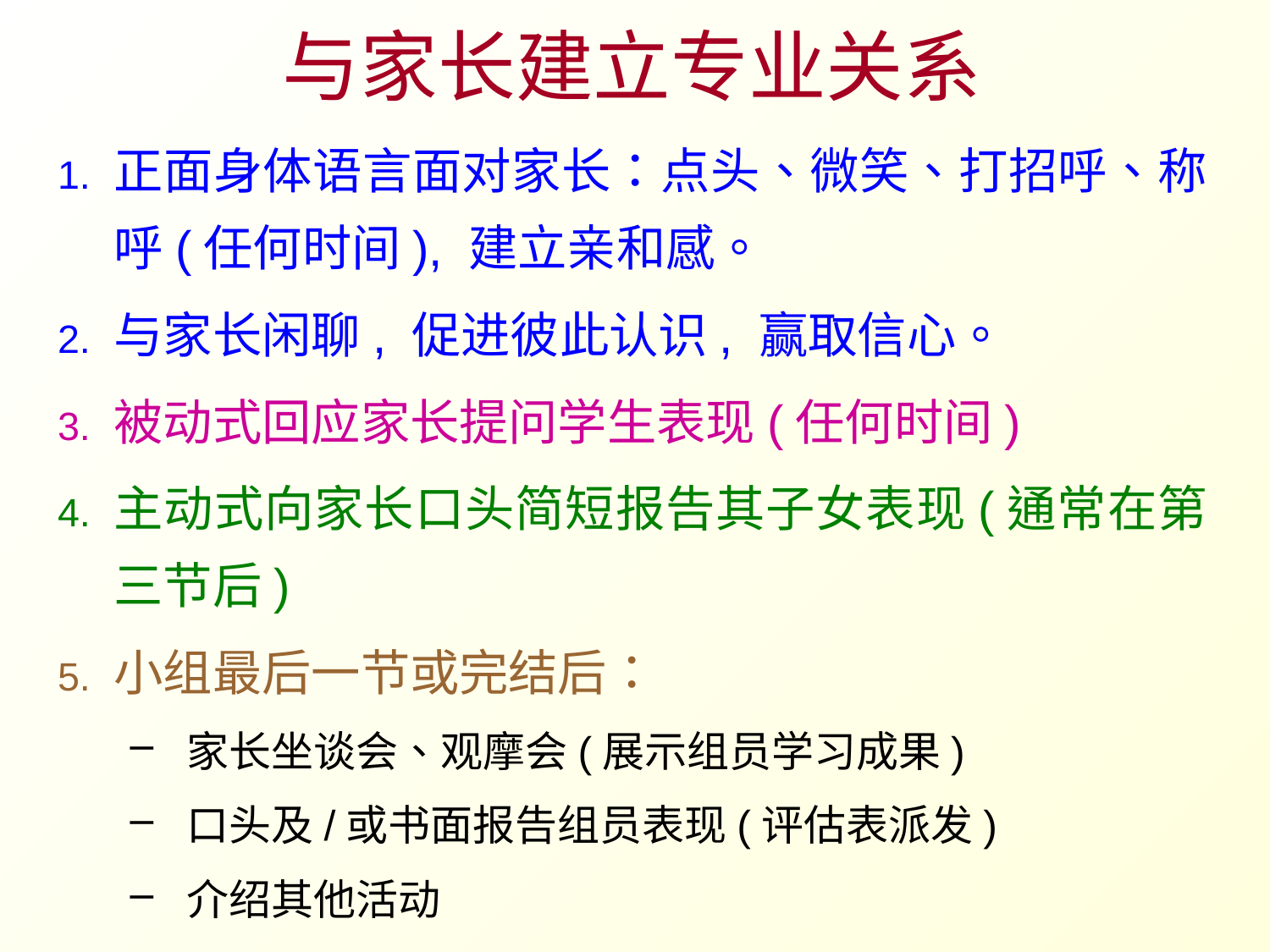

# 与家长建立专业关系
正面身体语言面对家长：点头、微笑、打招呼、称呼(任何时间), 建立亲和感。
与家长闲聊, 促进彼此认识, 赢取信心。
被动式回应家长提问学生表现(任何时间)
主动式向家长口头简短报告其子女表现(通常在第三节后)
小组最后一节或完结后：
家长坐谈会、观摩会(展示组员学习成果)
口头及/或书面报告组员表现(评估表派发)
介绍其他活动